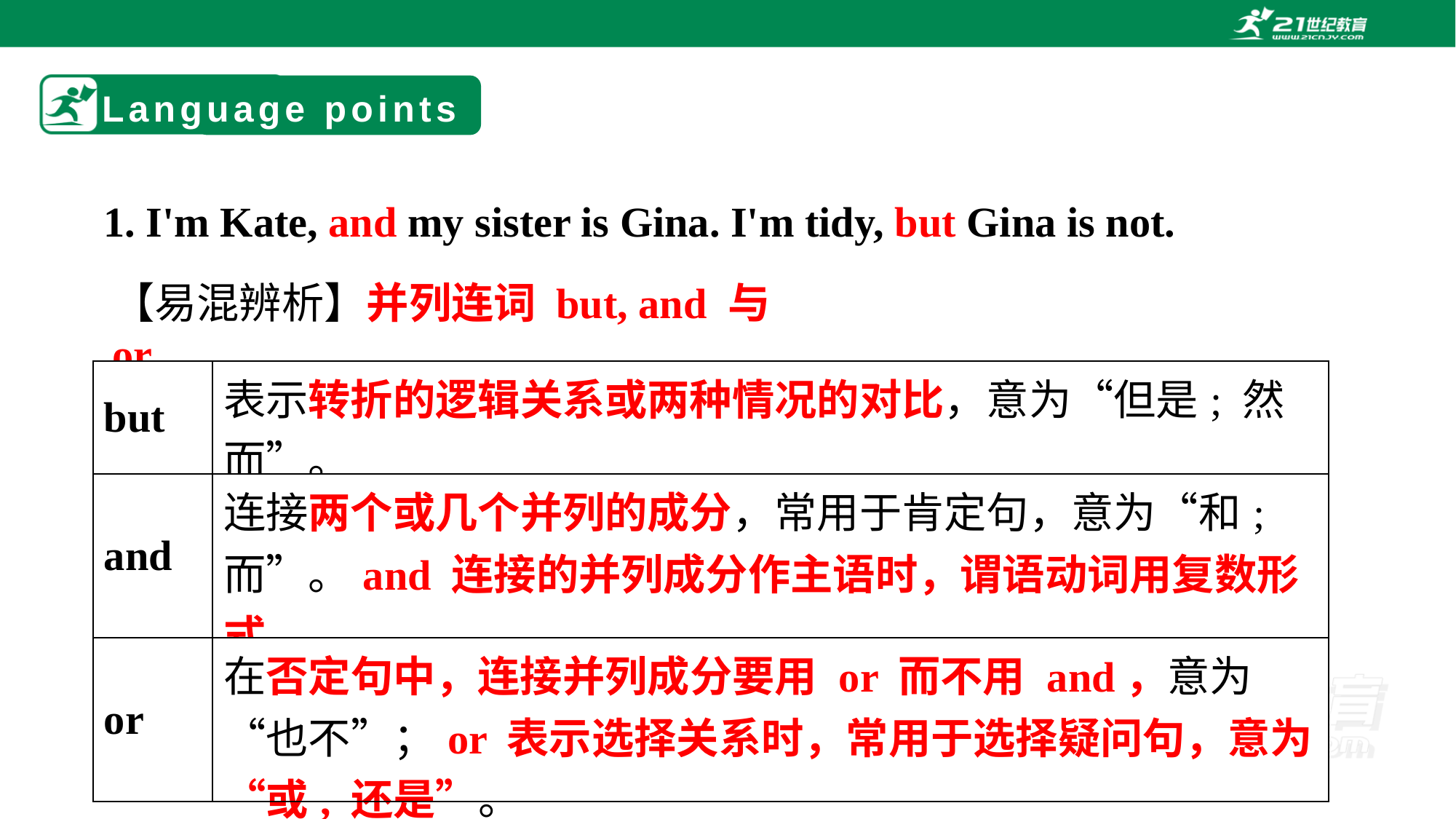

# Language points
1. I'm Kate, and my sister is Gina. I'm tidy, but Gina is not.
【易混辨析】并列连词 but, and 与 or
| but | 表示转折的逻辑关系或两种情况的对比，意为“但是; 然而”。 |
| --- | --- |
| and | 连接两个或几个并列的成分，常用于肯定句，意为“和; 而”。and 连接的并列成分作主语时，谓语动词用复数形式。 |
| or | 在否定句中，连接并列成分要用 or 而不用 and，意为“也不”；or 表示选择关系时，常用于选择疑问句，意为“或, 还是”。 |